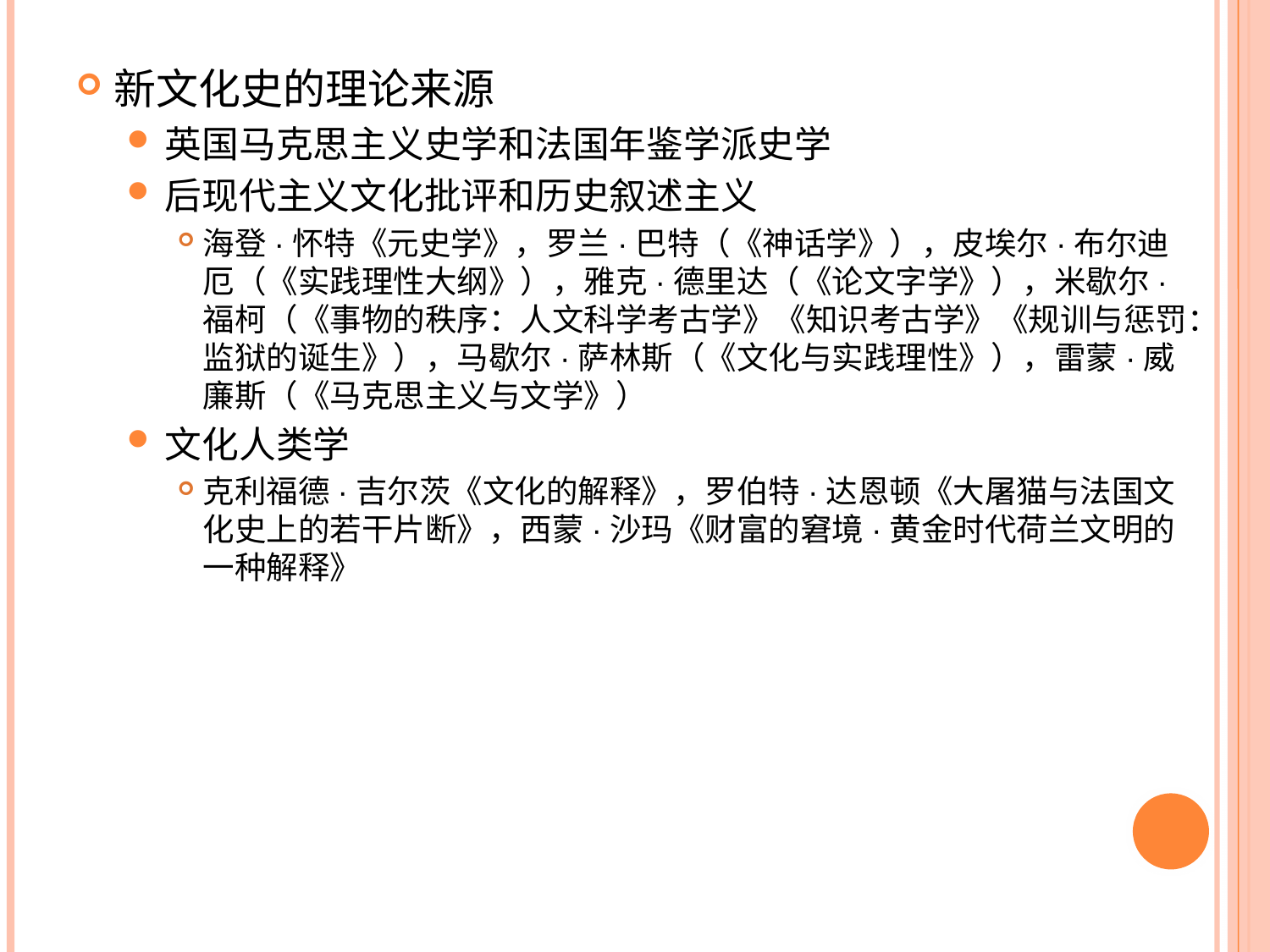

新文化史的理论来源
英国马克思主义史学和法国年鉴学派史学
后现代主义文化批评和历史叙述主义
海登·怀特《元史学》，罗兰·巴特（《神话学》），皮埃尔·布尔迪厄（《实践理性大纲》），雅克·德里达（《论文字学》），米歇尔·福柯（《事物的秩序：人文科学考古学》《知识考古学》《规训与惩罚：监狱的诞生》），马歇尔·萨林斯（《文化与实践理性》），雷蒙·威廉斯（《马克思主义与文学》）
文化人类学
克利福德·吉尔茨《文化的解释》，罗伯特·达恩顿《大屠猫与法国文化史上的若干片断》，西蒙·沙玛《财富的窘境·黄金时代荷兰文明的一种解释》